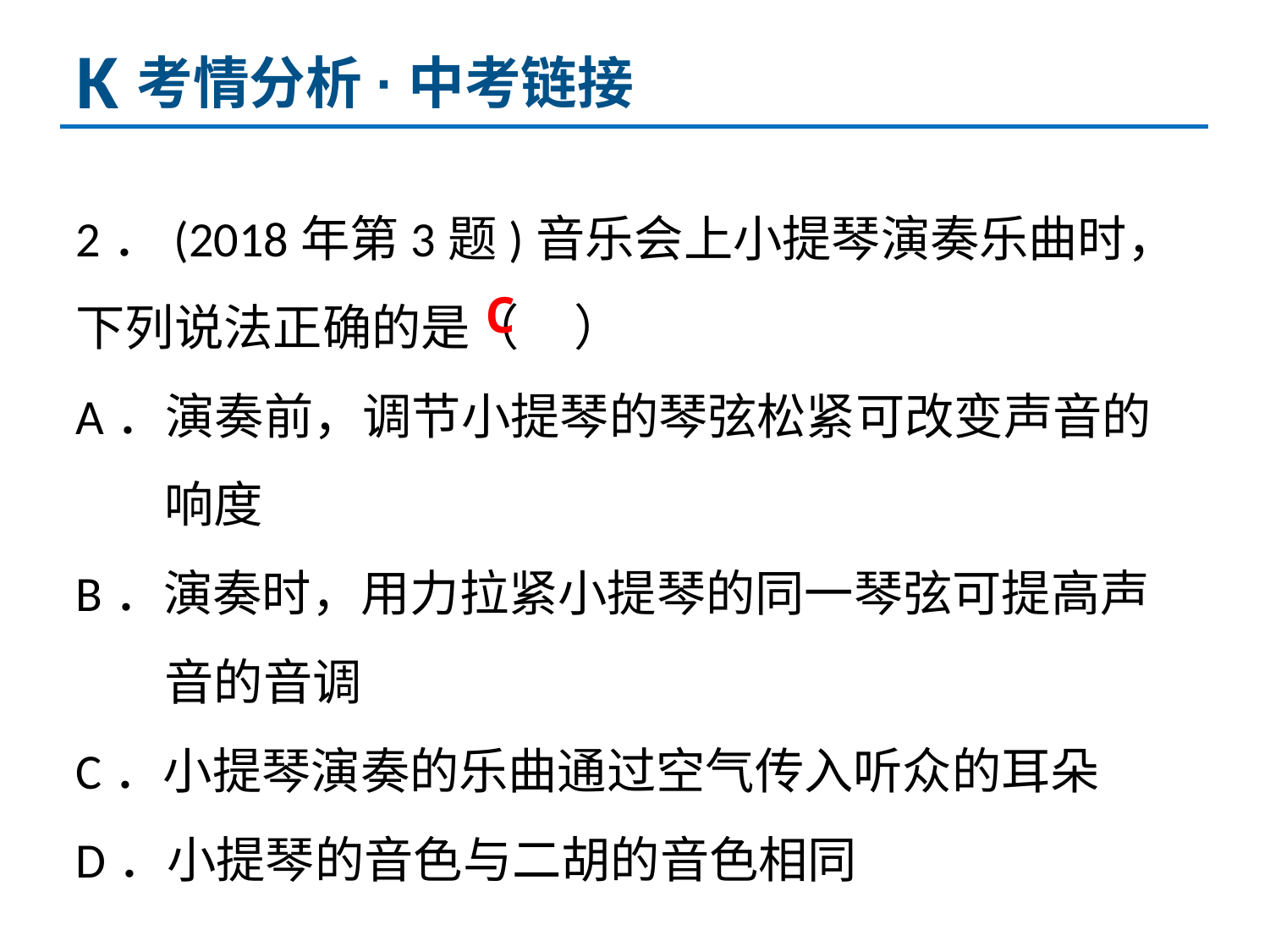

K
考情分析·中考链接
2．(2018年第3题)音乐会上小提琴演奏乐曲时，下列说法正确的是（     ）
A．演奏前，调节小提琴的琴弦松紧可改变声音的
       响度
B．演奏时，用力拉紧小提琴的同一琴弦可提高声
       音的音调
C．小提琴演奏的乐曲通过空气传入听众的耳朵
D．小提琴的音色与二胡的音色相同
C